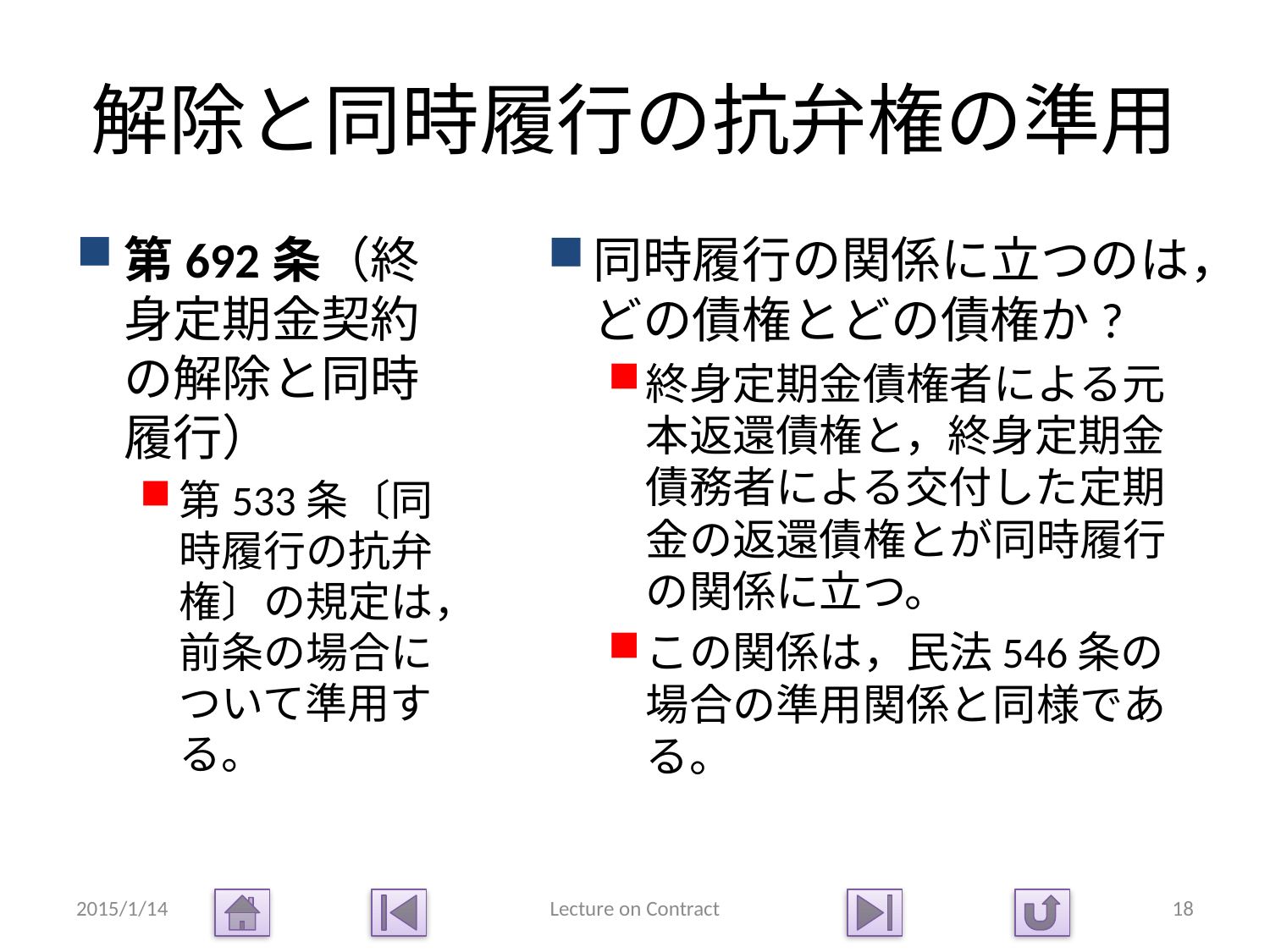

# 解除と同時履行の抗弁権の準用
第692条（終身定期金契約の解除と同時履行）
第533条〔同時履行の抗弁権〕の規定は，前条の場合について準用する。
同時履行の関係に立つのは，どの債権とどの債権か?
終身定期金債権者による元本返還債権と，終身定期金債務者による交付した定期金の返還債権とが同時履行の関係に立つ。
この関係は，民法546条の場合の準用関係と同様である。
2015/1/14
Lecture on Contract
18